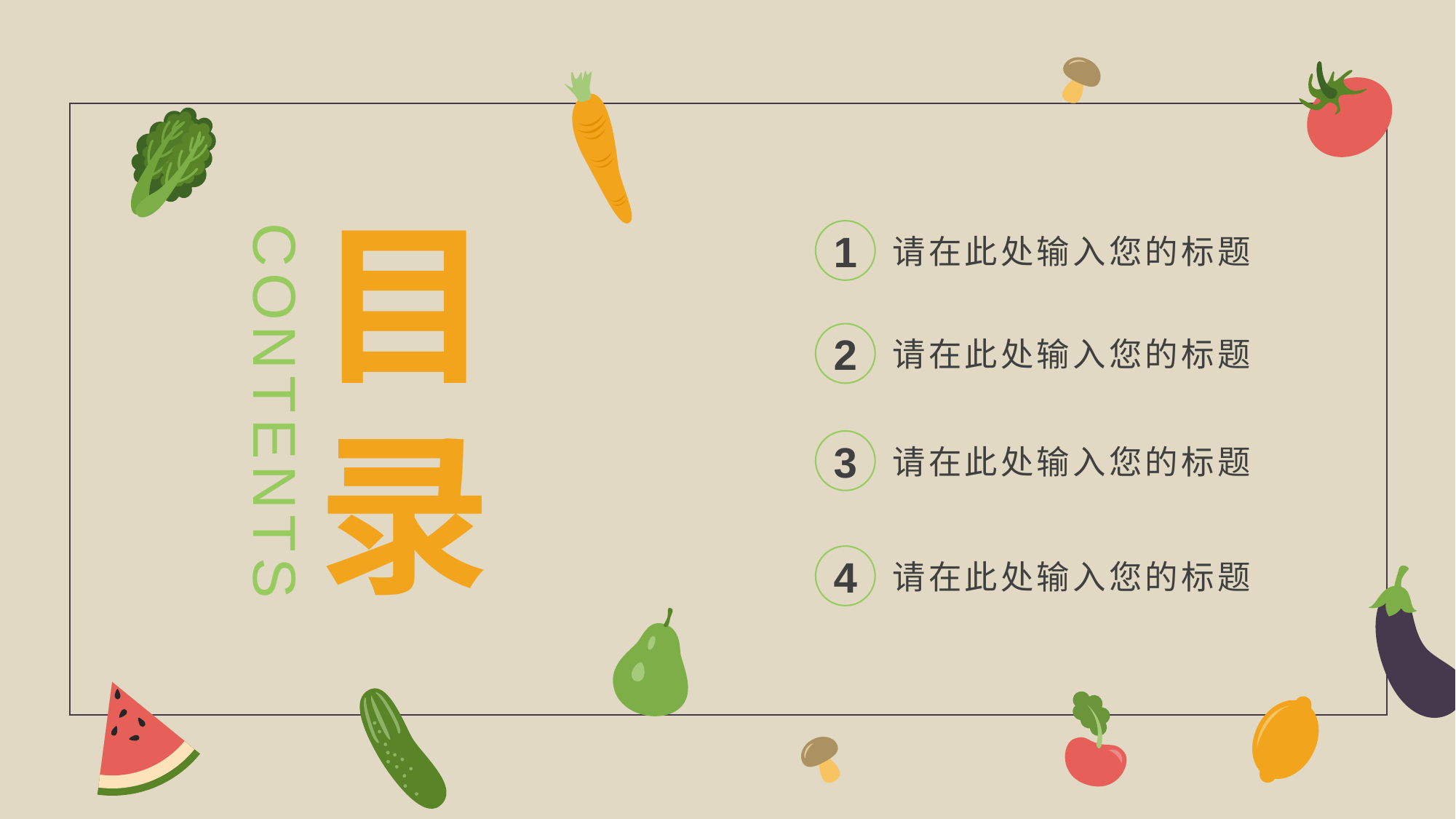

目
录
1
请在此处输入您的标题
CONTENTS
2
请在此处输入您的标题
3
请在此处输入您的标题
4
请在此处输入您的标题